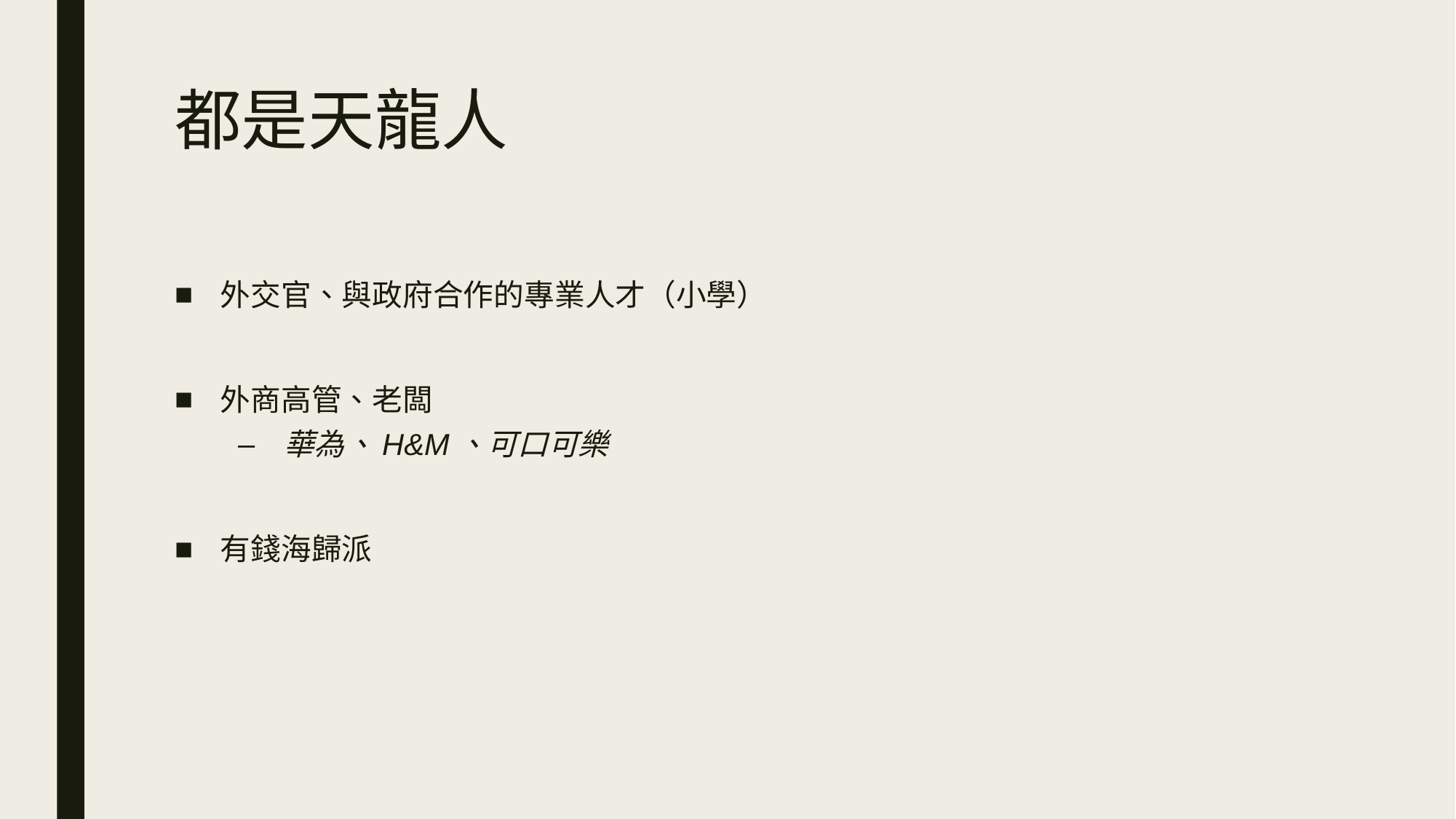

# 都是天龍人
外交官、與政府合作的專業人才（小學）

外商高管、老闆
華為、H&M、可口可樂

有錢海歸派